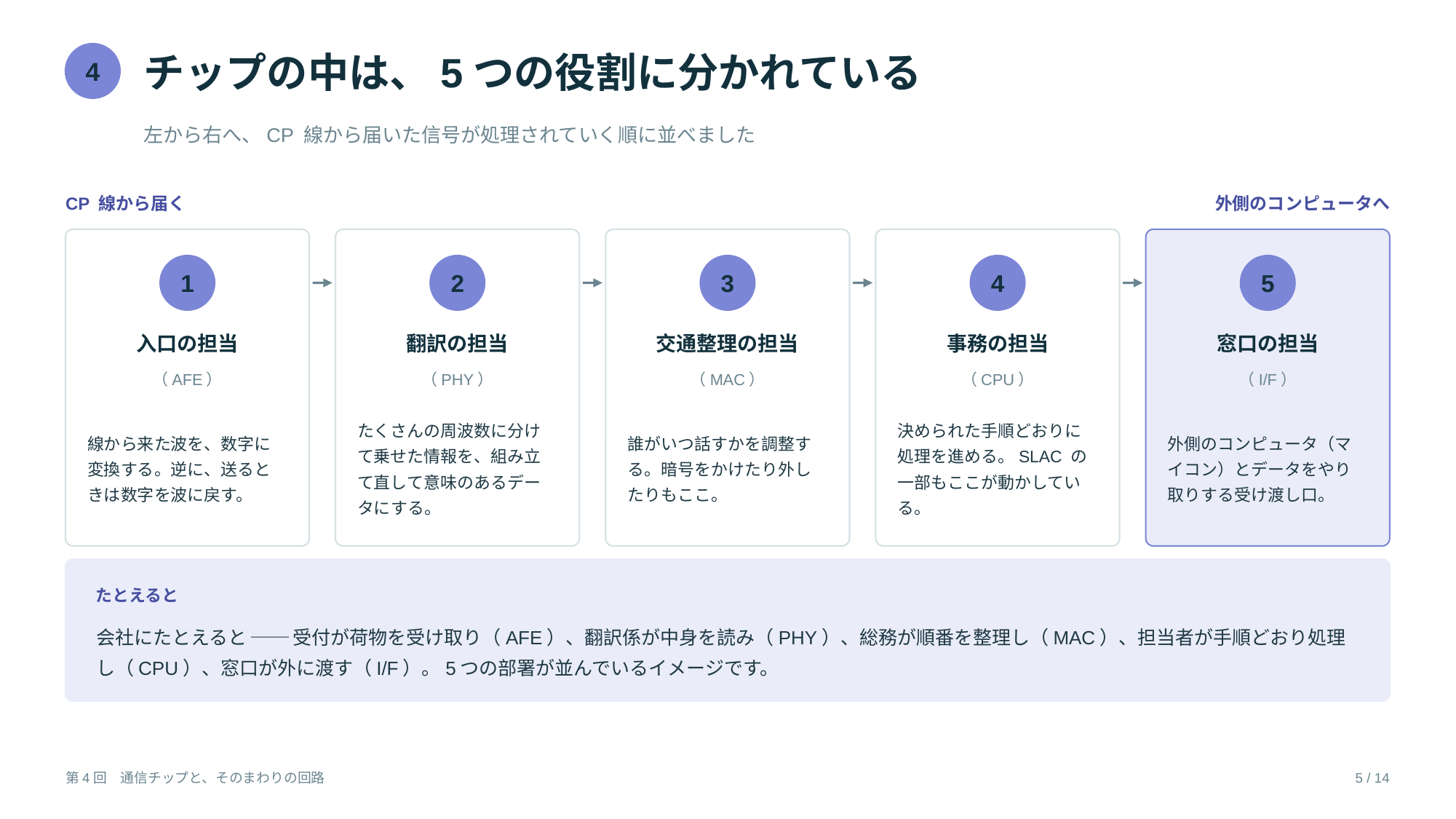

チップの中は、5つの役割に分かれている

4
左から右へ、CP 線から届いた信号が処理されていく順に並べました
CP 線から届く
外側のコンピュータへ

1

2

3

4

5

入口の担当
翻訳の担当
交通整理の担当
事務の担当
窓口の担当
（AFE）
（PHY）
（MAC）
（CPU）
（I/F）
線から来た波を、数字に変換する。逆に、送るときは数字を波に戻す。
たくさんの周波数に分けて乗せた情報を、組み立て直して意味のあるデータにする。
誰がいつ話すかを調整する。暗号をかけたり外したりもここ。
決められた手順どおりに処理を進める。SLAC の一部もここが動かしている。
外側のコンピュータ（マイコン）とデータをやり取りする受け渡し口。

たとえると
会社にたとえると ── 受付が荷物を受け取り（AFE）、翻訳係が中身を読み（PHY）、総務が順番を整理し（MAC）、担当者が手順どおり処理し（CPU）、窓口が外に渡す（I/F）。5つの部署が並んでいるイメージです。
第4回　通信チップと、そのまわりの回路
5 / 14